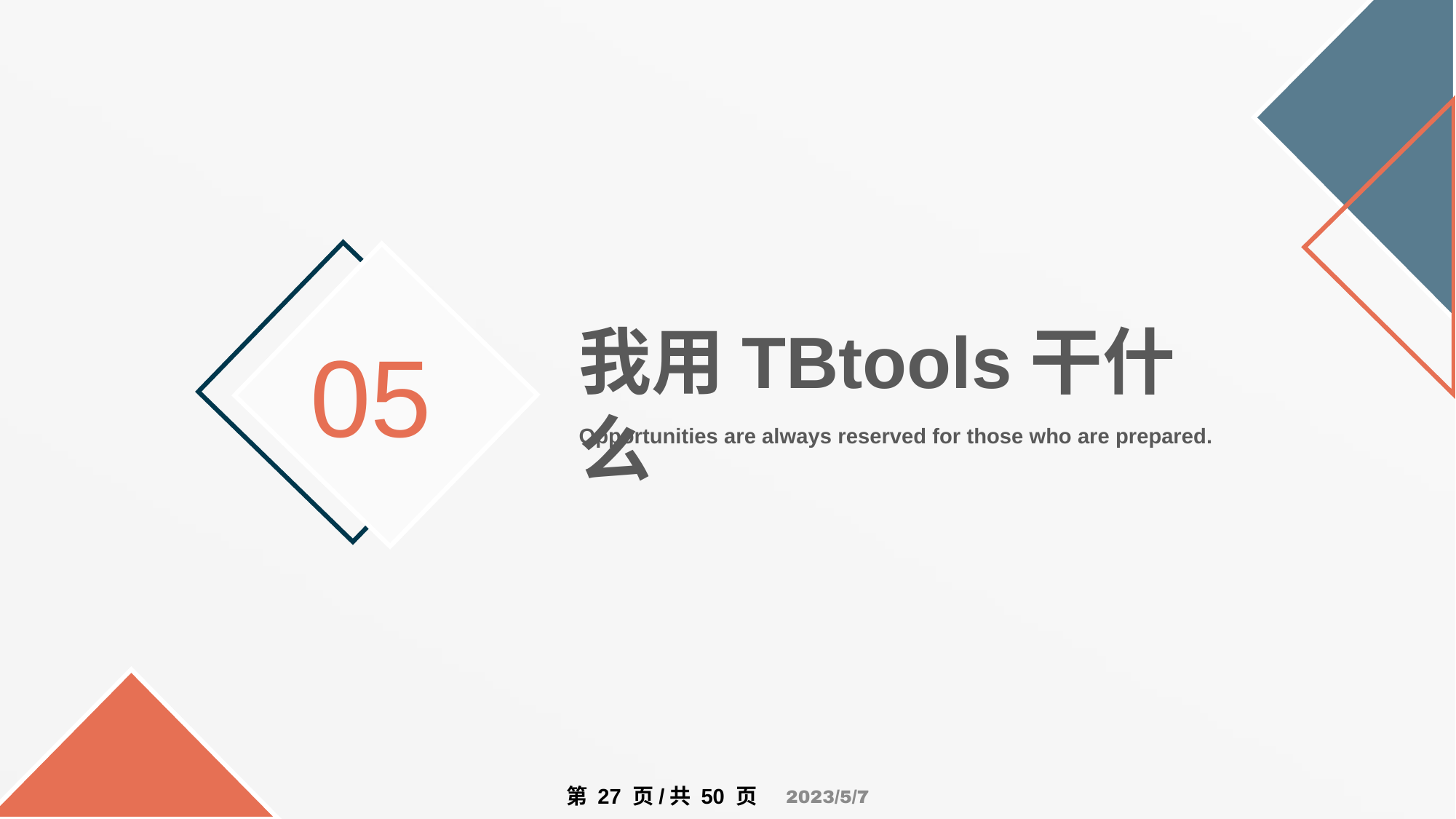

我用TBtools干什么
05
Opportunities are always reserved for those who are prepared.